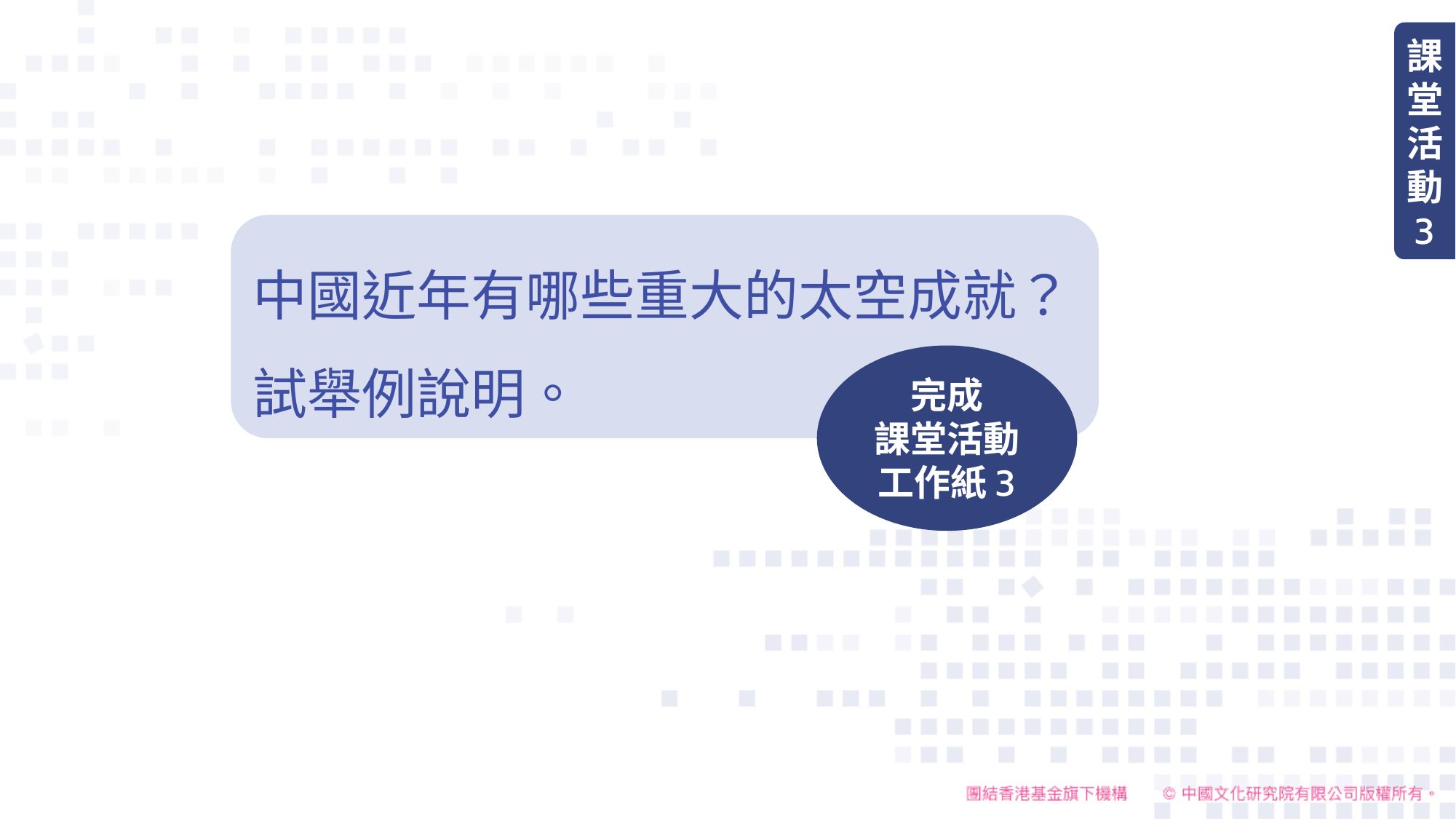

課堂活動
3

中國近年有哪些重大的太空成就？
試舉例說明。
完成
課堂活動工作紙3